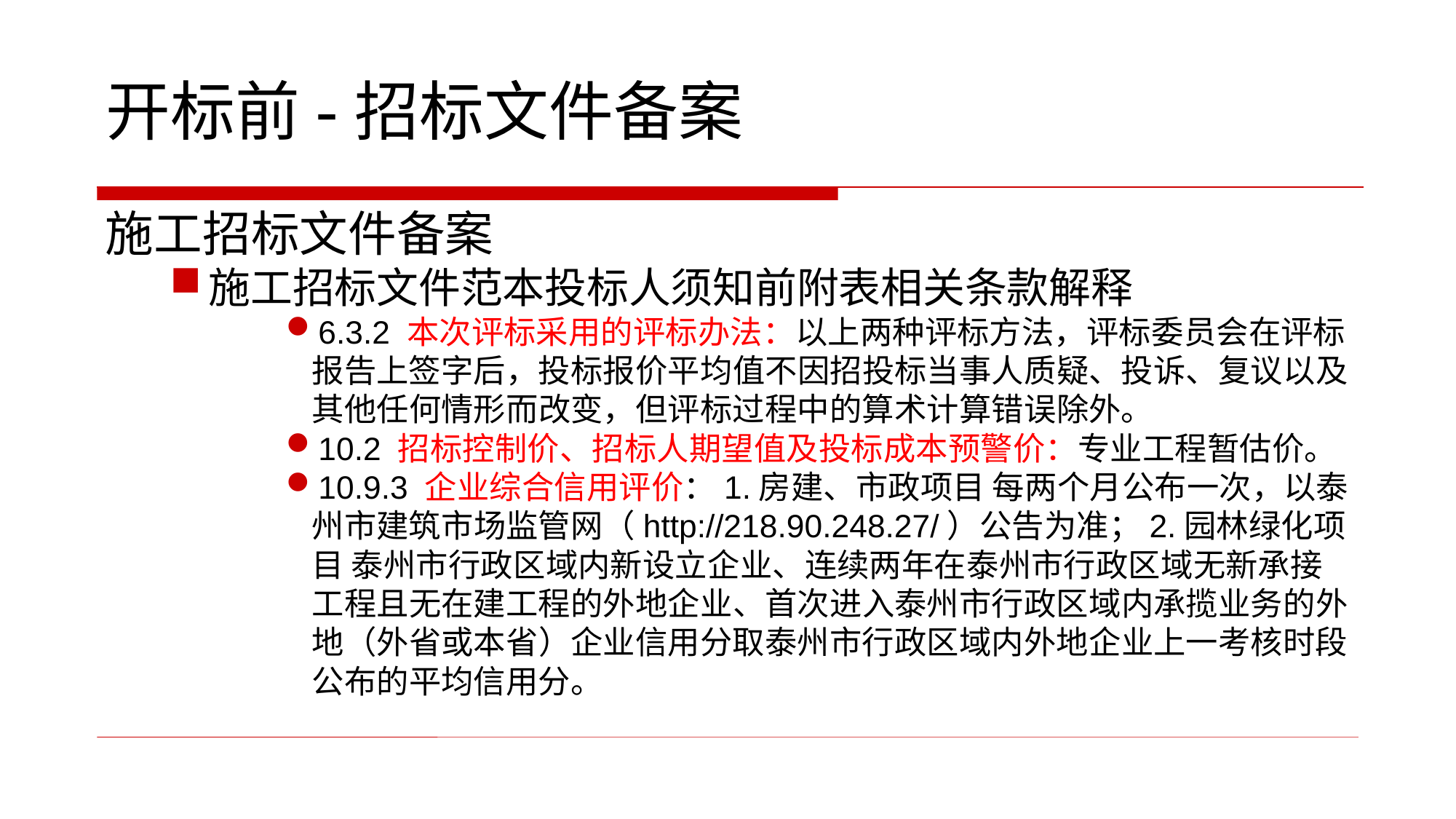

开标前-招标文件备案
施工招标文件备案
施工招标文件范本投标人须知前附表相关条款解释
6.3.2 本次评标采用的评标办法：以上两种评标方法，评标委员会在评标报告上签字后，投标报价平均值不因招投标当事人质疑、投诉、复议以及其他任何情形而改变，但评标过程中的算术计算错误除外。
10.2 招标控制价、招标人期望值及投标成本预警价：专业工程暂估价。
10.9.3 企业综合信用评价：1.房建、市政项目 每两个月公布一次，以泰州市建筑市场监管网（http://218.90.248.27/）公告为准；2.园林绿化项目 泰州市行政区域内新设立企业、连续两年在泰州市行政区域无新承接工程且无在建工程的外地企业、首次进入泰州市行政区域内承揽业务的外地（外省或本省）企业信用分取泰州市行政区域内外地企业上一考核时段公布的平均信用分。